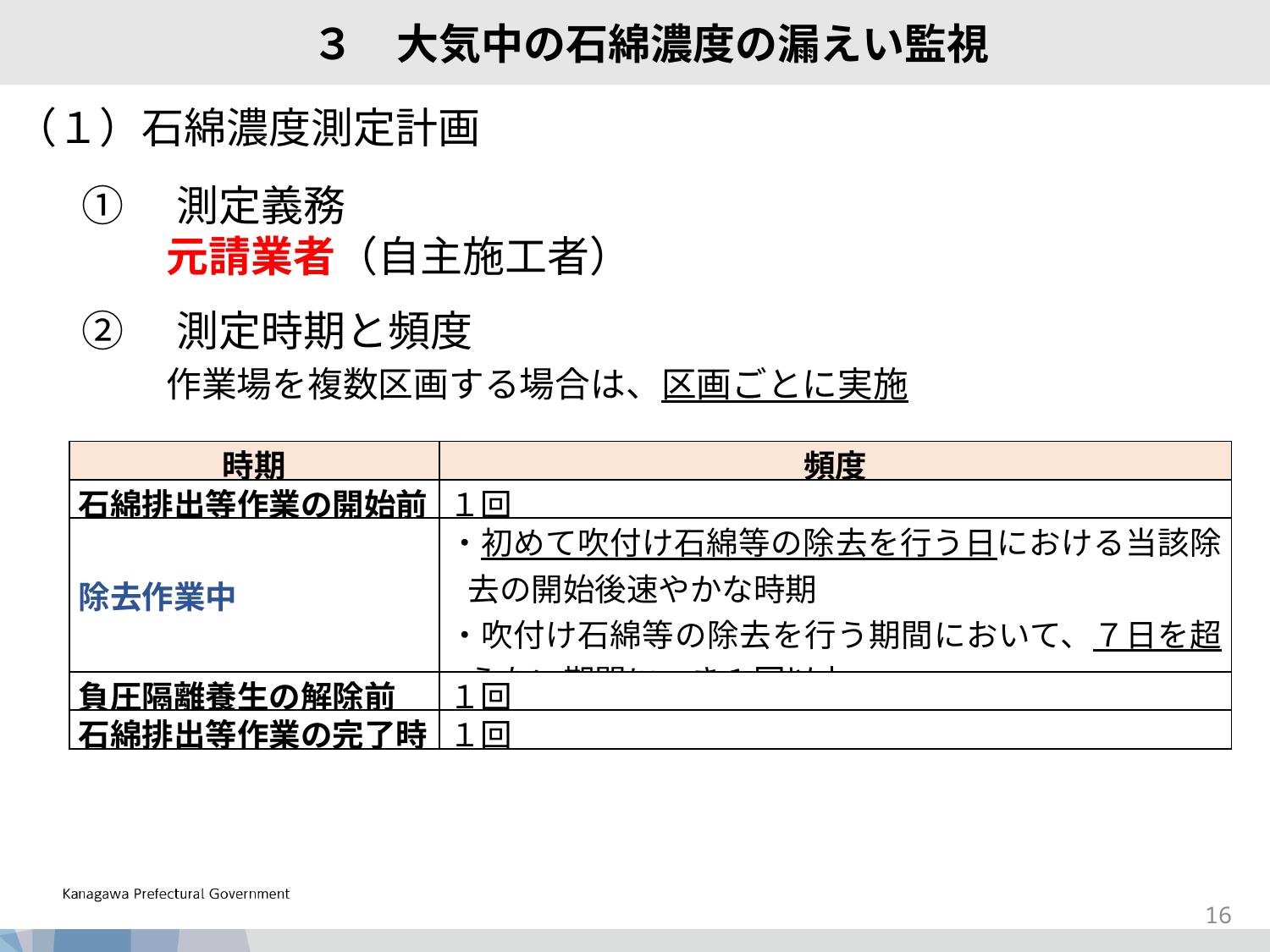

３　大気中の石綿濃度の漏えい監視
（１）石綿濃度測定計画
①　測定義務
　　元請業者（自主施工者）

②　測定時期と頻度
　　作業場を複数区画する場合は、区画ごとに実施
| 時期 | 頻度 |
| --- | --- |
| 石綿排出等作業の開始前 | １回 |
| 除去作業中 | ・初めて吹付け石綿等の除去を行う日における当該除去の開始後速やかな時期 ・吹付け石綿等の除去を行う期間において、７日を超えない期間につき１回以上 |
| 負圧隔離養生の解除前 | １回 |
| 石綿排出等作業の完了時 | １回 |
16